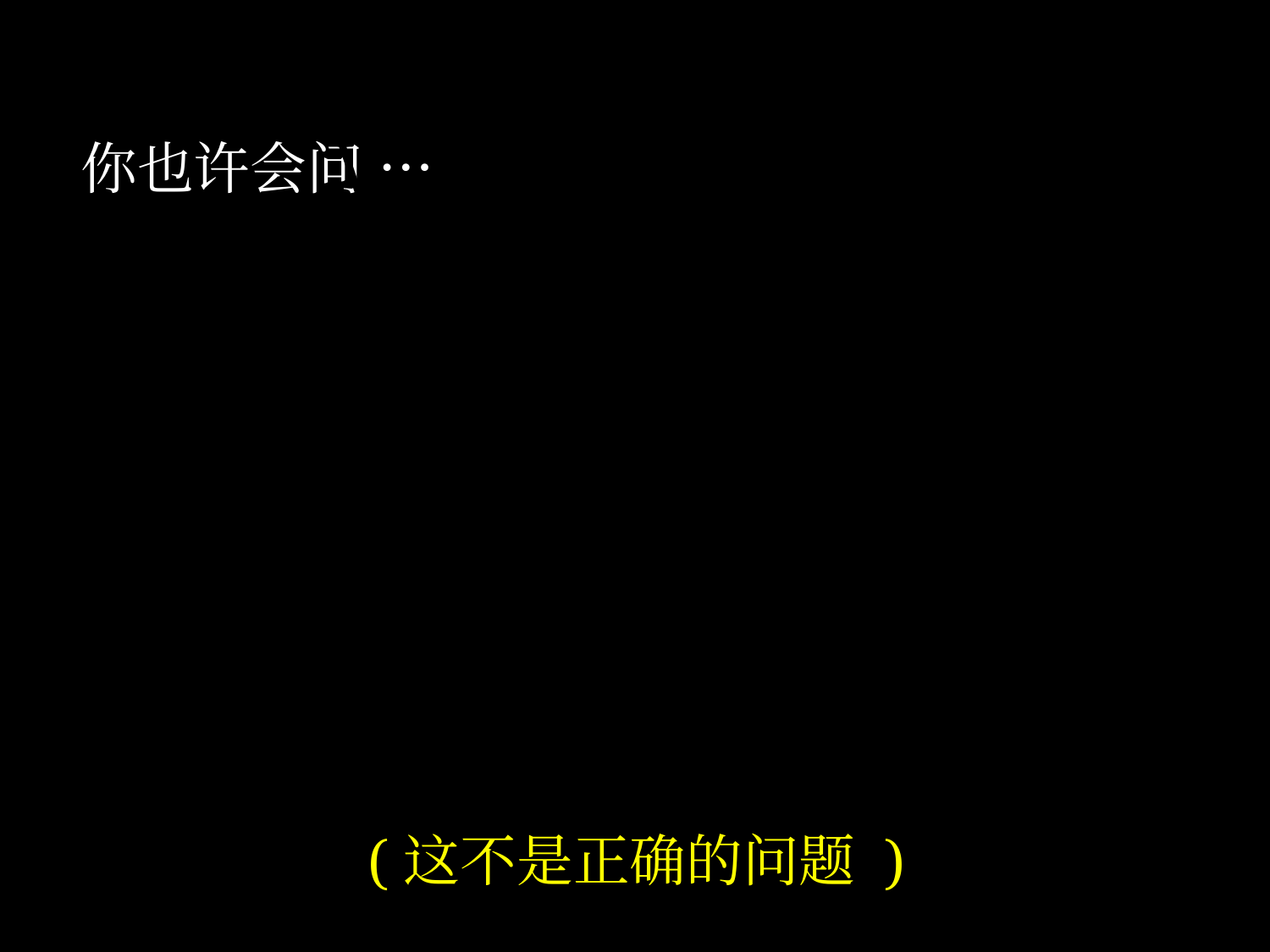

Why must I suffer?
你也许会问 …
为什么?
!
?
(这不是正确的问题 )